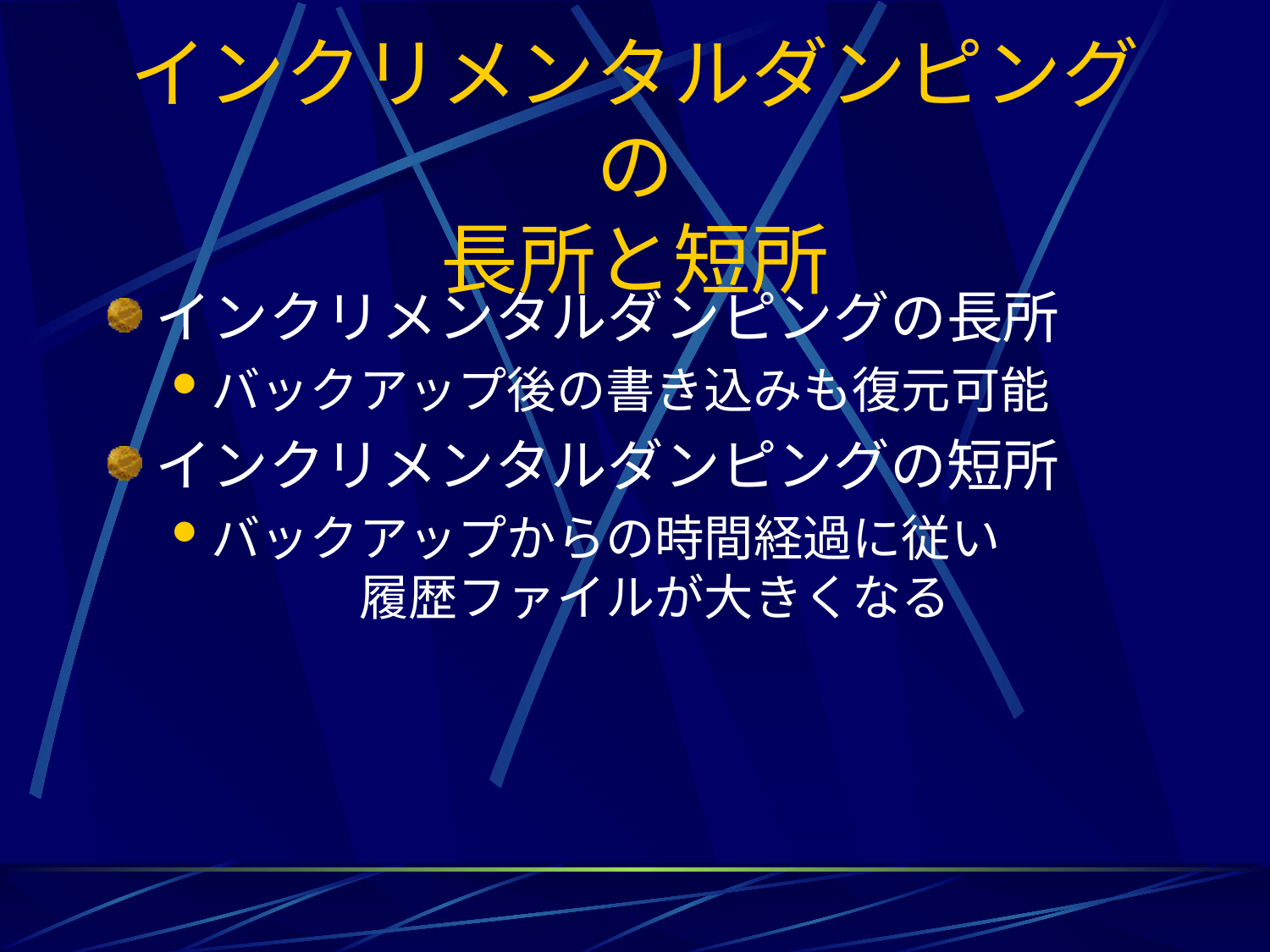

# インクリメンタルダンピングの 長所と短所
インクリメンタルダンピングの長所
バックアップ後の書き込みも復元可能
インクリメンタルダンピングの短所
バックアップからの時間経過に従い　　　　　　履歴ファイルが大きくなる